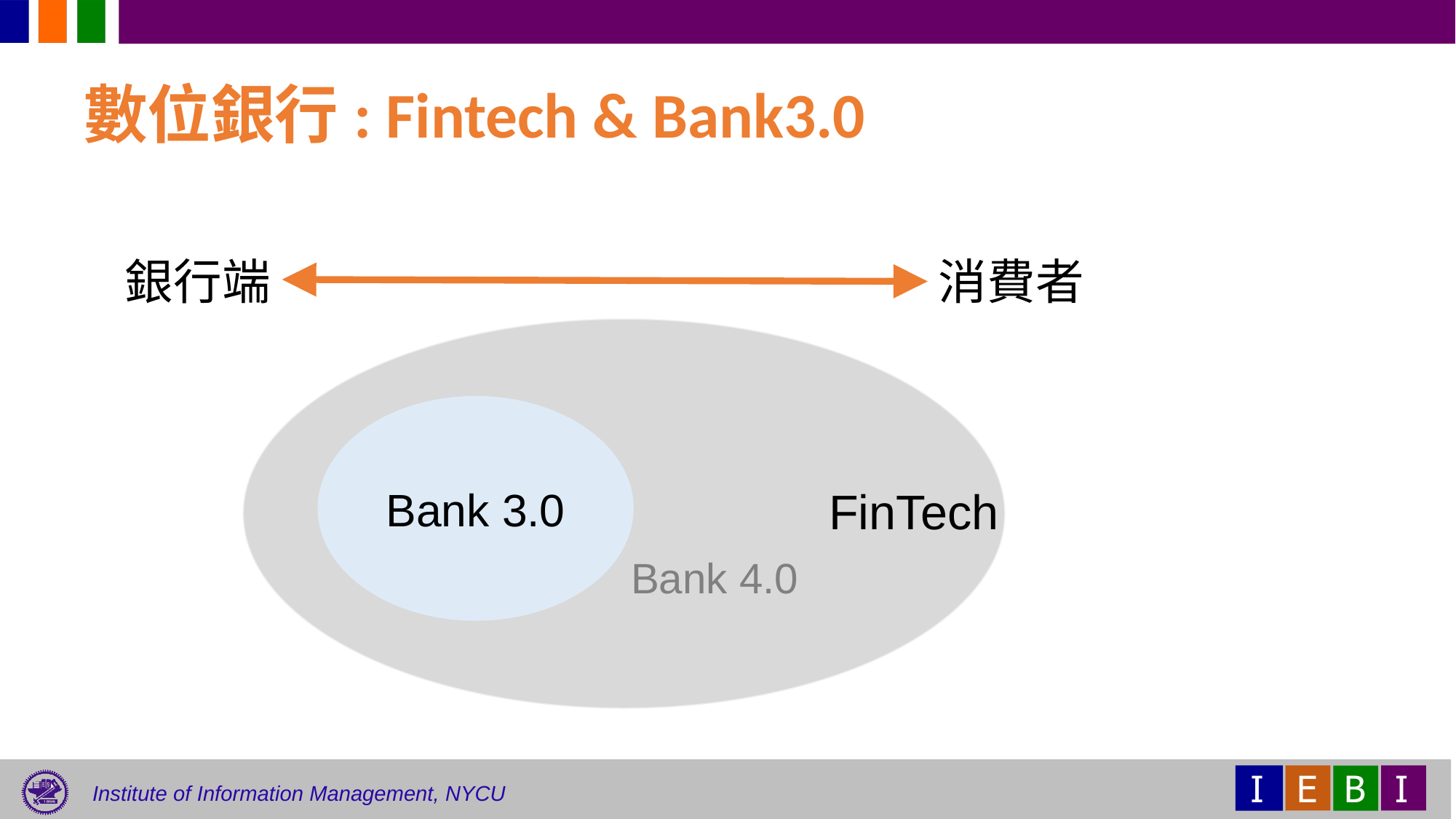

# 數位銀行: Fintech & Bank3.0

銀行端
消費者

Bank 3.0
FinTech
Bank 4.0